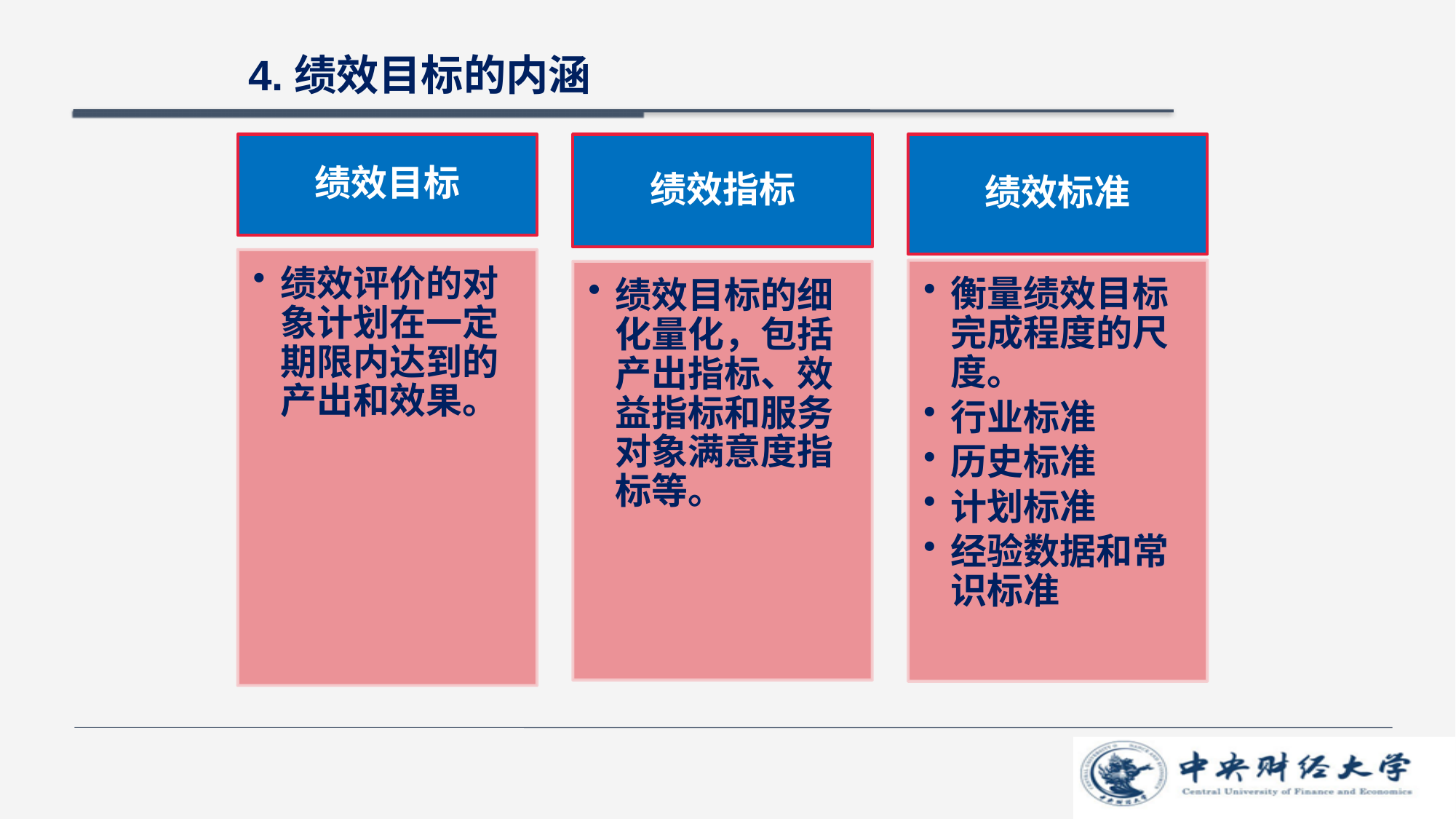

# 4.绩效目标的内涵
绩效目标
绩效评价的对象计划在一定期限内达到的产出和效果。
绩效指标
绩效目标的细化量化，包括产出指标、效益指标和服务对象满意度指标等。
绩效标准
衡量绩效目标完成程度的尺度。
行业标准
历史标准
计划标准
经验数据和常识标准